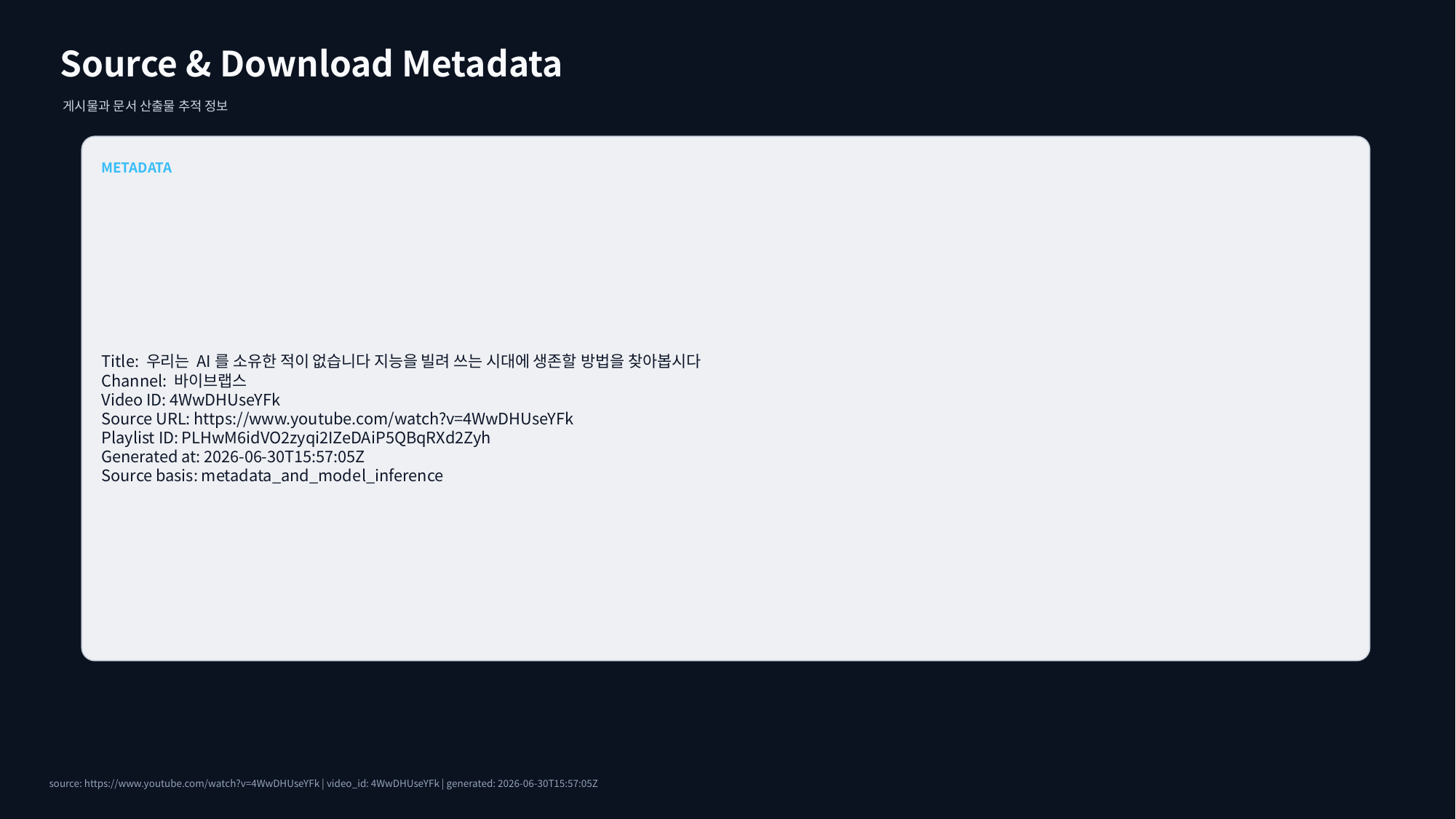

Source & Download Metadata
게시물과 문서 산출물 추적 정보

METADATA
Title: 우리는 AI를 소유한 적이 없습니다 지능을 빌려 쓰는 시대에 생존할 방법을 찾아봅시다
Channel: 바이브랩스
Video ID: 4WwDHUseYFk
Source URL: https://www.youtube.com/watch?v=4WwDHUseYFk
Playlist ID: PLHwM6idVO2zyqi2IZeDAiP5QBqRXd2Zyh
Generated at: 2026-06-30T15:57:05Z
Source basis: metadata_and_model_inference
source: https://www.youtube.com/watch?v=4WwDHUseYFk | video_id: 4WwDHUseYFk | generated: 2026-06-30T15:57:05Z